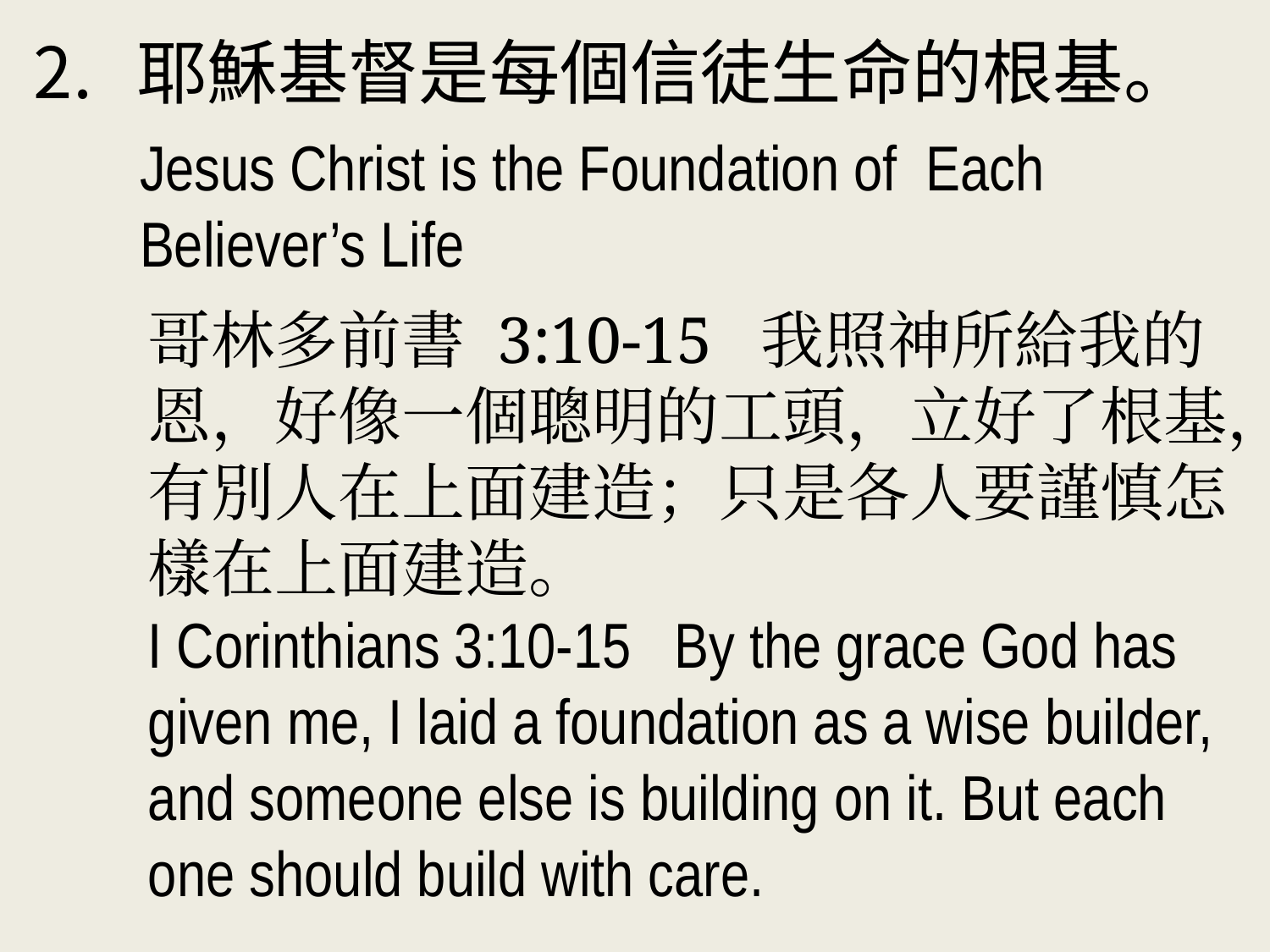

耶穌基督是每個信徒生命的根基。
       Jesus Christ is the Foundation of  Each
       Believer’s Life
哥林多前書 3:10-15  我照神所給我的恩，好像一個聰明的工頭，立好了根基，有別人在上面建造；只是各人要謹慎怎樣在上面建造。
I Corinthians 3:10-15   By the grace God has given me, I laid a foundation as a wise builder, and someone else is building on it. But each one should build with care.